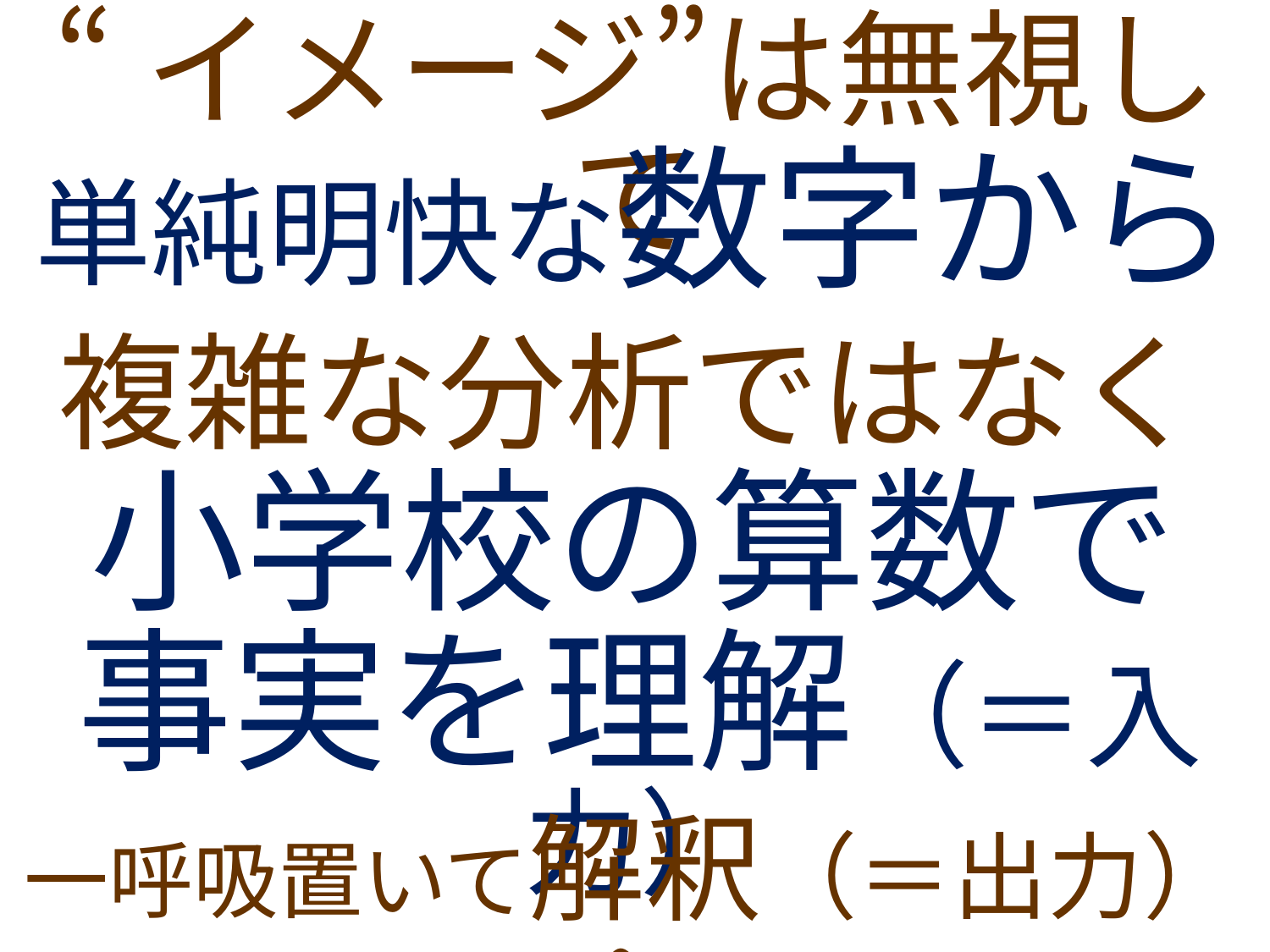

“イメージ”は無視して
単純明快な数字から
複雑な分析ではなく
小学校の算数で
事実を理解（＝入力）
一呼吸置いて解釈（＝出力）へ